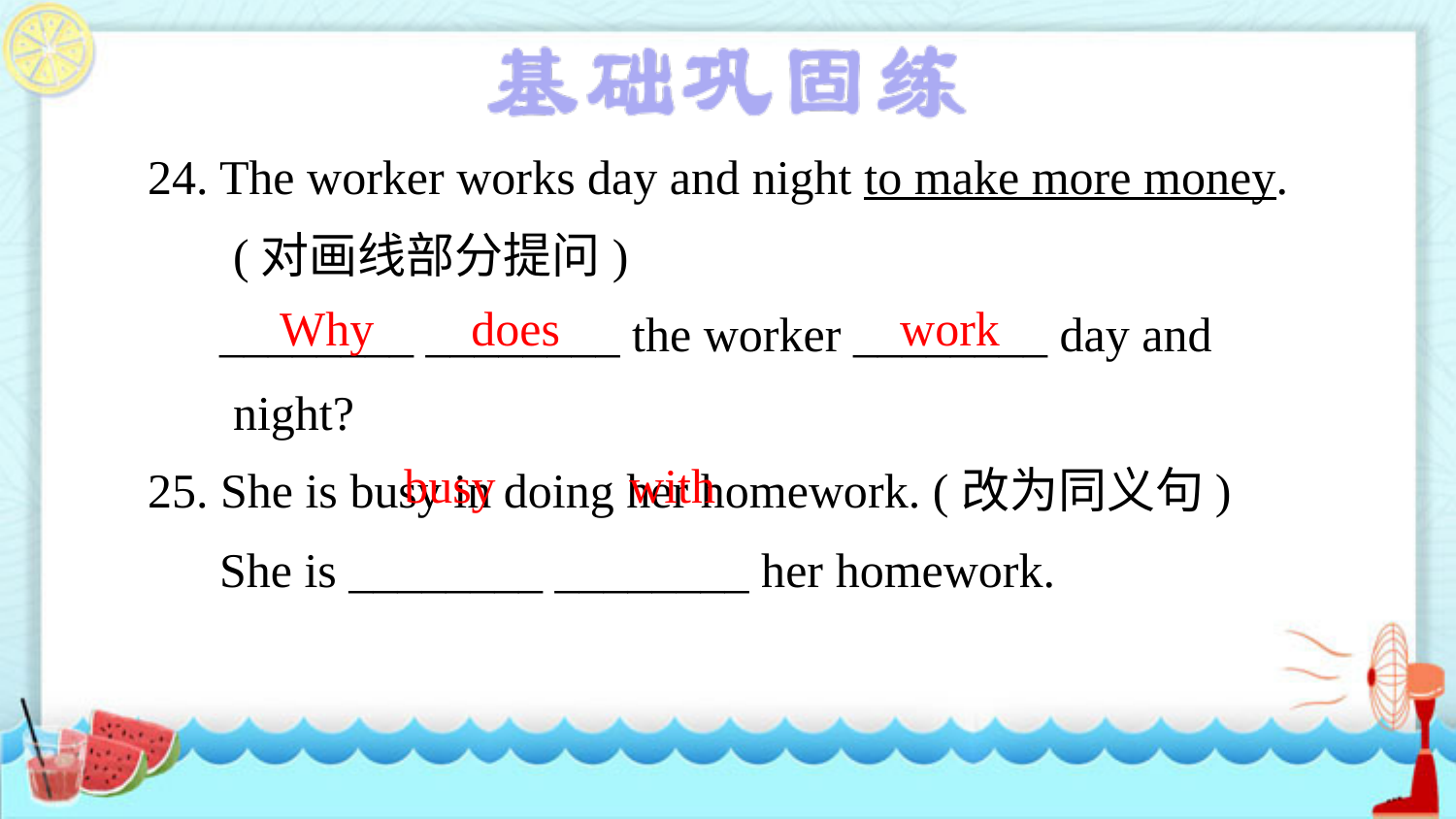

24. The worker works day and night to make more money. (对画线部分提问)
________ ________ the worker ________ day and night?
25. She is busy in doing her homework. (改为同义句)
She is ________ ________ her homework.
Why        does                            work
busy           with